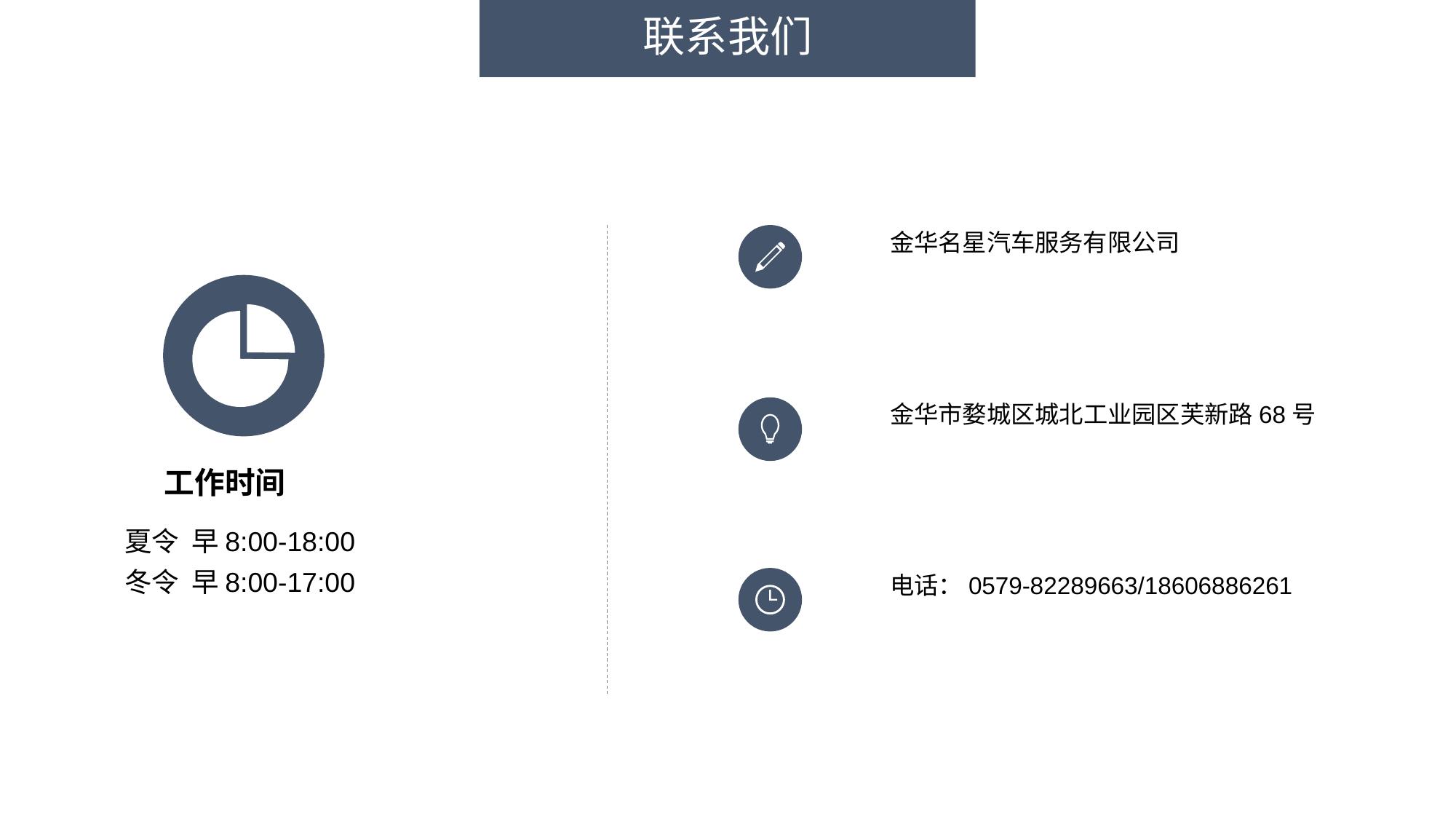

# 联系我们
金华名星汽车服务有限公司

金华市婺城区城北工业园区芙新路68号

           工作时间
      夏令  早8:00-18:00
      冬令  早8:00-17:00

电话：0579-82289663/18606886261